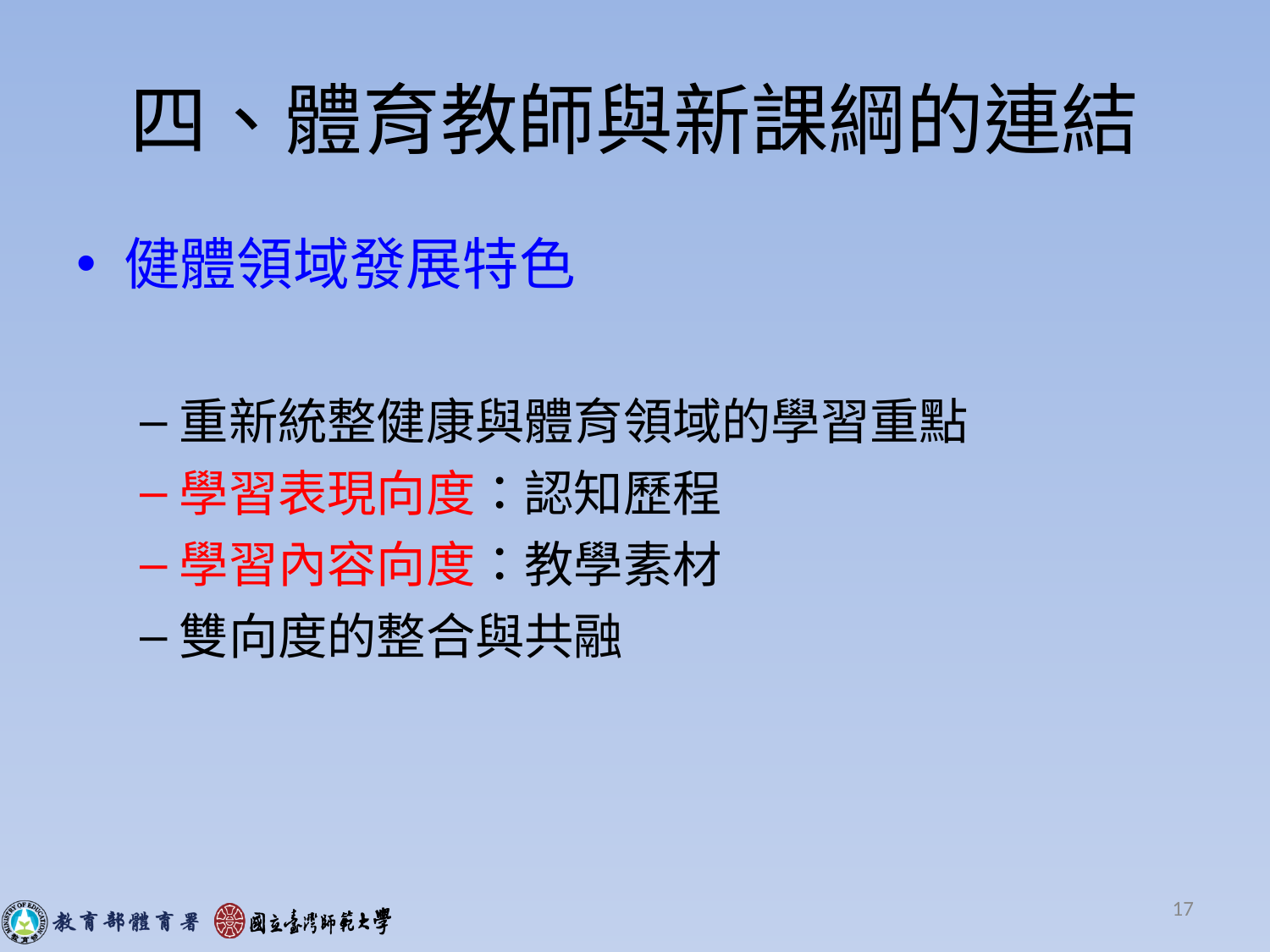

# 四、體育教師與新課綱的連結
健體領域發展特色

重新統整健康與體育領域的學習重點
學習表現向度：認知歷程
學習內容向度：教學素材
雙向度的整合與共融
17